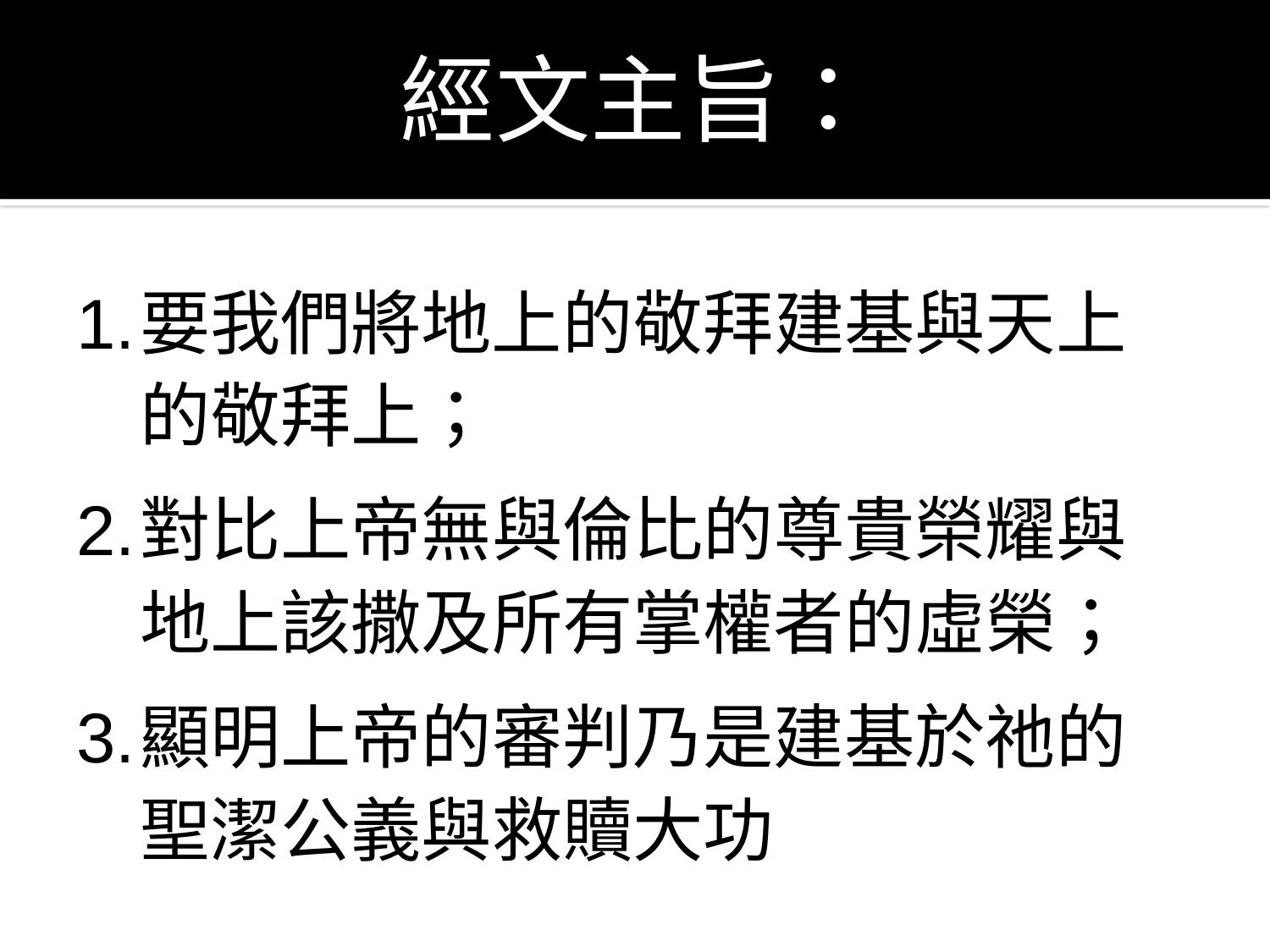

# 經文主旨：
要我們將地上的敬拜建基與天上的敬拜上；
對比上帝無與倫比的尊貴榮耀與地上該撒及所有掌權者的虛榮；
顯明上帝的審判乃是建基於祂的聖潔公義與救贖大功